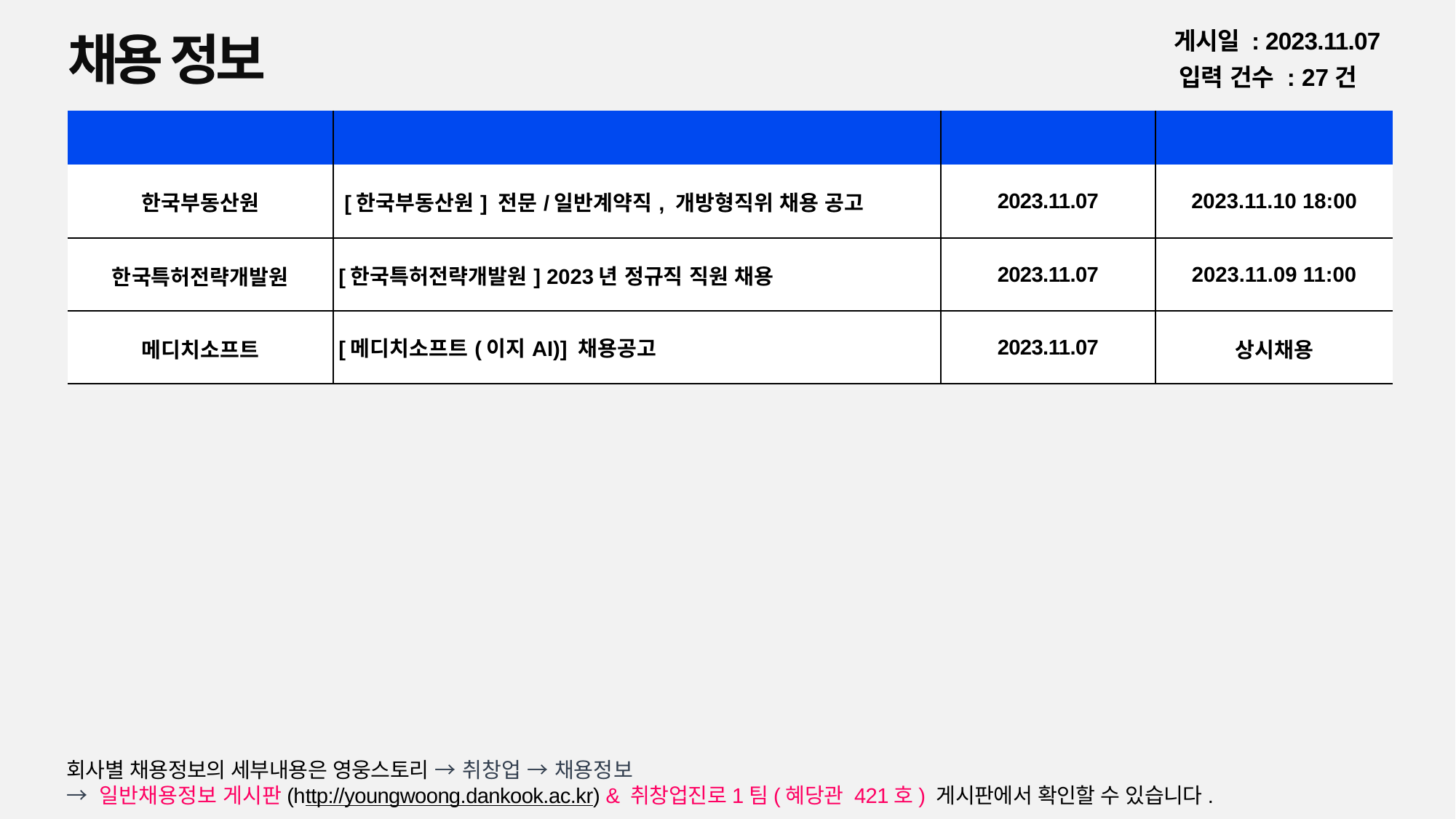

채용 정보
게시일 : 2023.11.07
입력 건수 : 27건
| 회사명 | 공고명 | 등록일 | 마감일 |
| --- | --- | --- | --- |
| 한국부동산원 | [한국부동산원] 전문/일반계약직, 개방형직위 채용 공고 | 2023.11.07 | 2023.11.10 18:00 |
| 한국특허전략개발원 | [한국특허전략개발원] 2023년 정규직 직원 채용 | 2023.11.07 | 2023.11.09 11:00 |
| 메디치소프트 | [메디치소프트(이지AI)] 채용공고 | 2023.11.07 | 상시채용 |
회사별 채용정보의 세부내용은 영웅스토리 → 취창업 → 채용정보
→ 일반채용정보 게시판(http://youngwoong.dankook.ac.kr) & 취창업진로1팀(혜당관 421호) 게시판에서 확인할 수 있습니다.